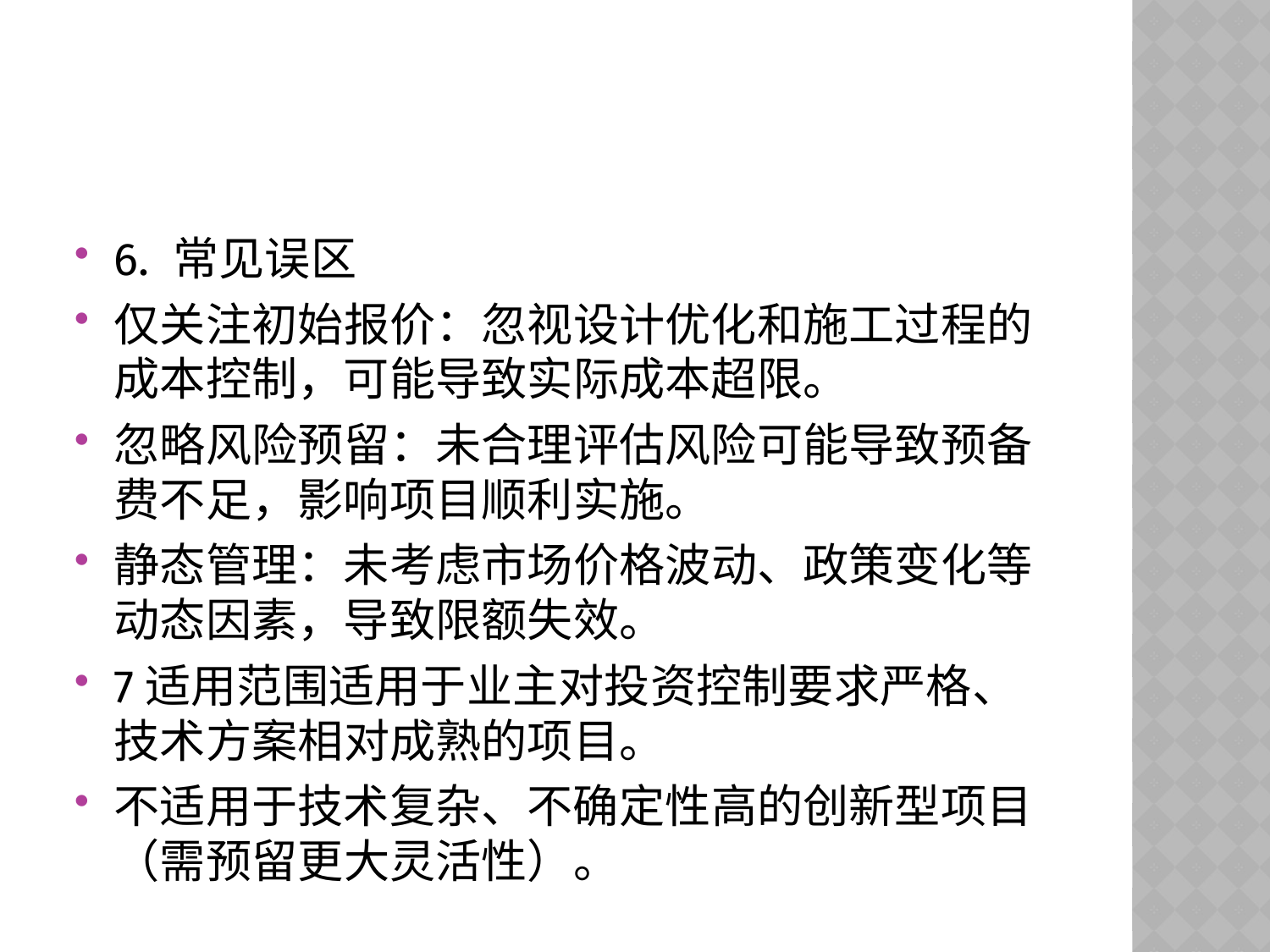

#
6. 常见误区
仅关注初始报价：忽视设计优化和施工过程的成本控制，可能导致实际成本超限。
忽略风险预留：未合理评估风险可能导致预备费不足，影响项目顺利实施。
静态管理：未考虑市场价格波动、政策变化等动态因素，导致限额失效。
7适用范围适用于业主对投资控制要求严格、技术方案相对成熟的项目。
不适用于技术复杂、不确定性高的创新型项目（需预留更大灵活性）。